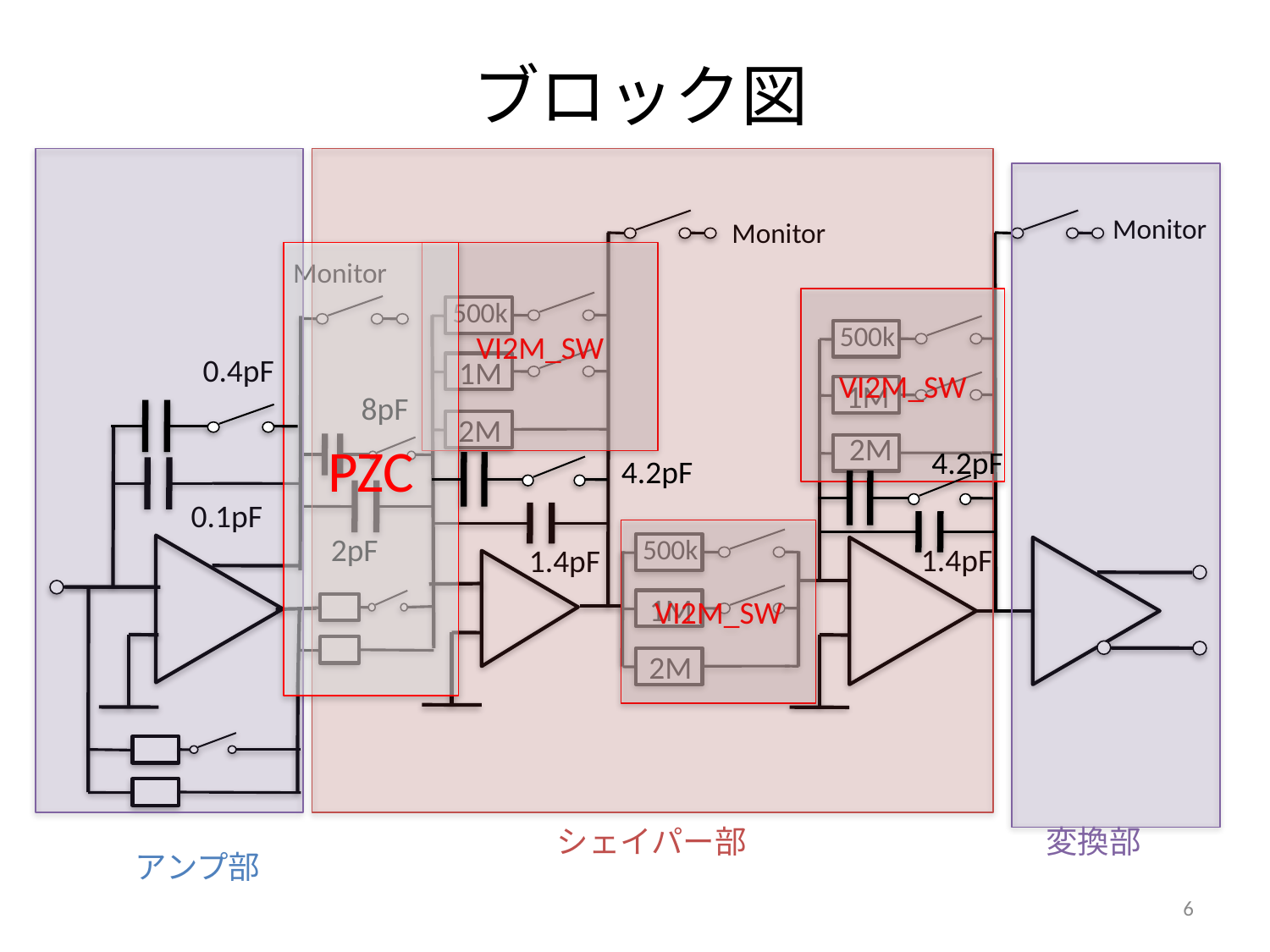

ブロック図

Monitor
Monitor

PZC
VI2M_SW
Monitor
500k

1M
2M
VI2M_SW

500k

1M
2M
0.4pF
8pF

4.2pF
4.2pF

0.1pF
VI2M_SW
2pF
500k

1M
2M
1.4pF
1.4pF

シェイパー部
変換部
アンプ部
6